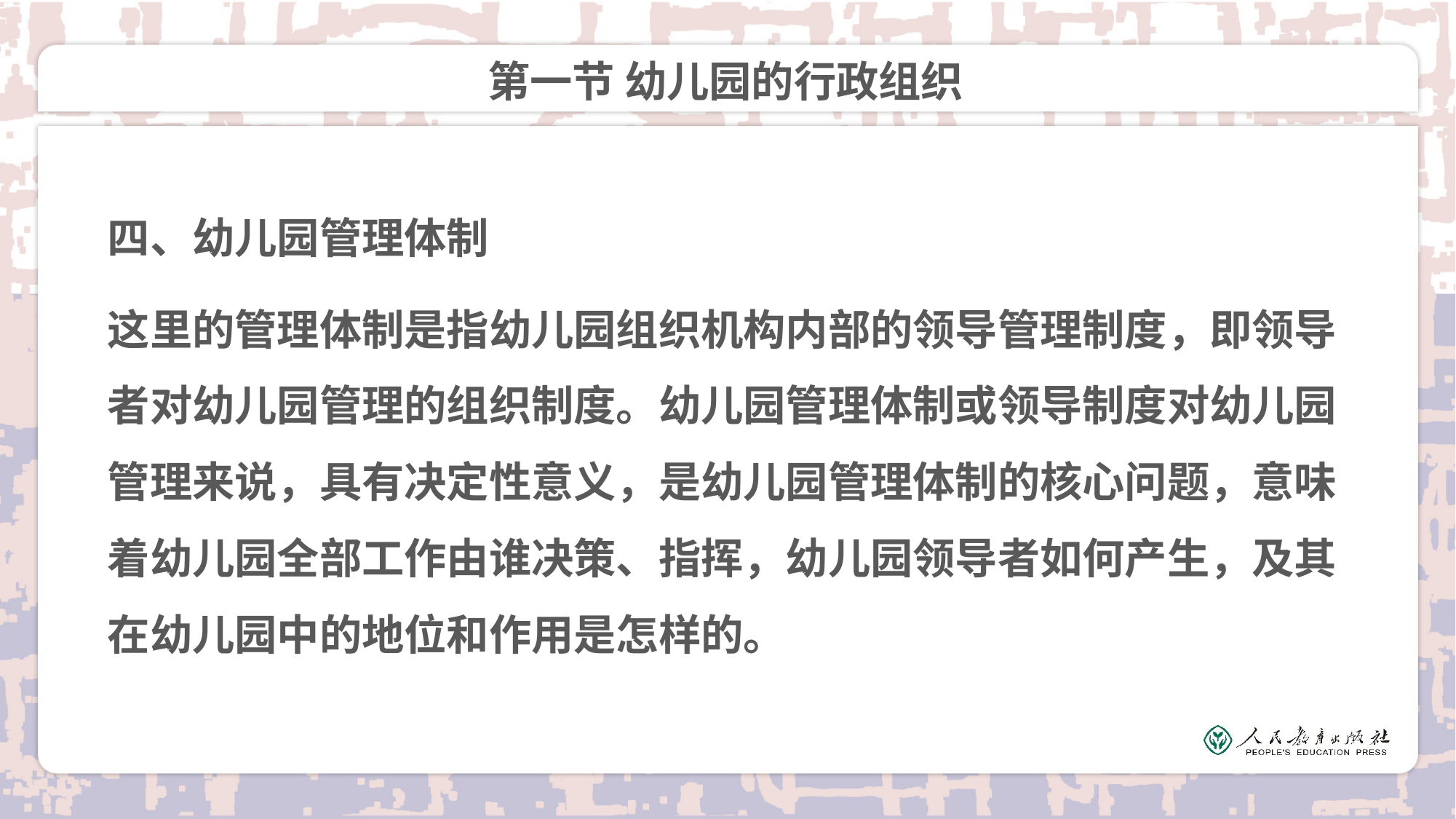

# 第一节 幼儿园的行政组织
四、幼儿园管理体制
这里的管理体制是指幼儿园组织机构内部的领导管理制度，即领导者对幼儿园管理的组织制度。幼儿园管理体制或领导制度对幼儿园管理来说，具有决定性意义，是幼儿园管理体制的核心问题，意味着幼儿园全部工作由谁决策、指挥，幼儿园领导者如何产生，及其在幼儿园中的地位和作用是怎样的。